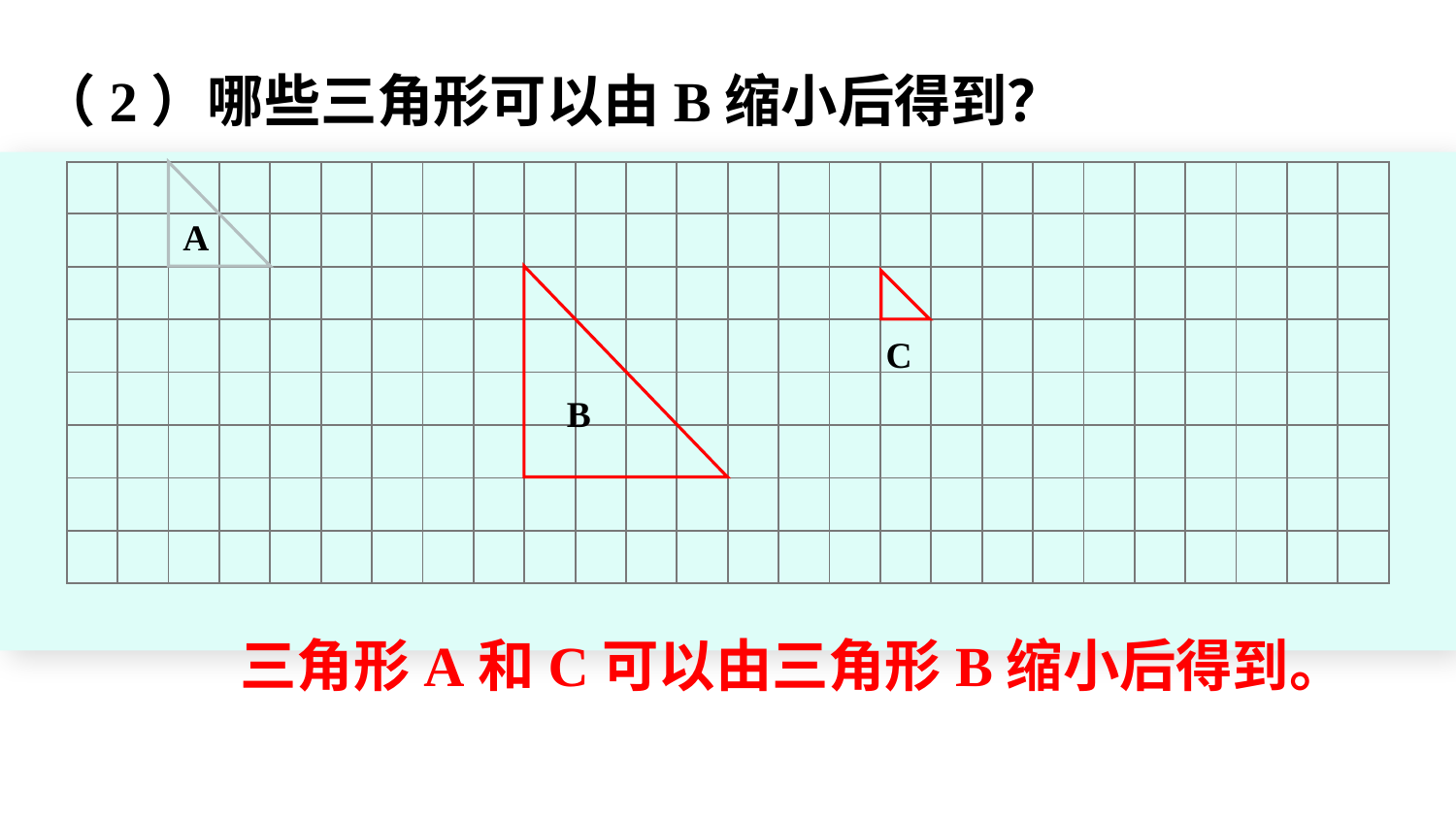

（2）哪些三角形可以由B缩小后得到？
|  |  |  |  |  |  |  |  |  |  |  |  |  |  |  |  |  |  |  |  |  |  |  |  |  |  |
| --- | --- | --- | --- | --- | --- | --- | --- | --- | --- | --- | --- | --- | --- | --- | --- | --- | --- | --- | --- | --- | --- | --- | --- | --- | --- |
|  |  |  |  |  |  |  |  |  |  |  |  |  |  |  |  |  |  |  |  |  |  |  |  |  |  |
|  |  |  |  |  |  |  |  |  |  |  |  |  |  |  |  |  |  |  |  |  |  |  |  |  |  |
|  |  |  |  |  |  |  |  |  |  |  |  |  |  |  |  |  |  |  |  |  |  |  |  |  |  |
|  |  |  |  |  |  |  |  |  |  |  |  |  |  |  |  |  |  |  |  |  |  |  |  |  |  |
|  |  |  |  |  |  |  |  |  |  |  |  |  |  |  |  |  |  |  |  |  |  |  |  |  |  |
|  |  |  |  |  |  |  |  |  |  |  |  |  |  |  |  |  |  |  |  |  |  |  |  |  |  |
|  |  |  |  |  |  |  |  |  |  |  |  |  |  |  |  |  |  |  |  |  |  |  |  |  |  |

A

C
B
三角形A和C可以由三角形B缩小后得到。